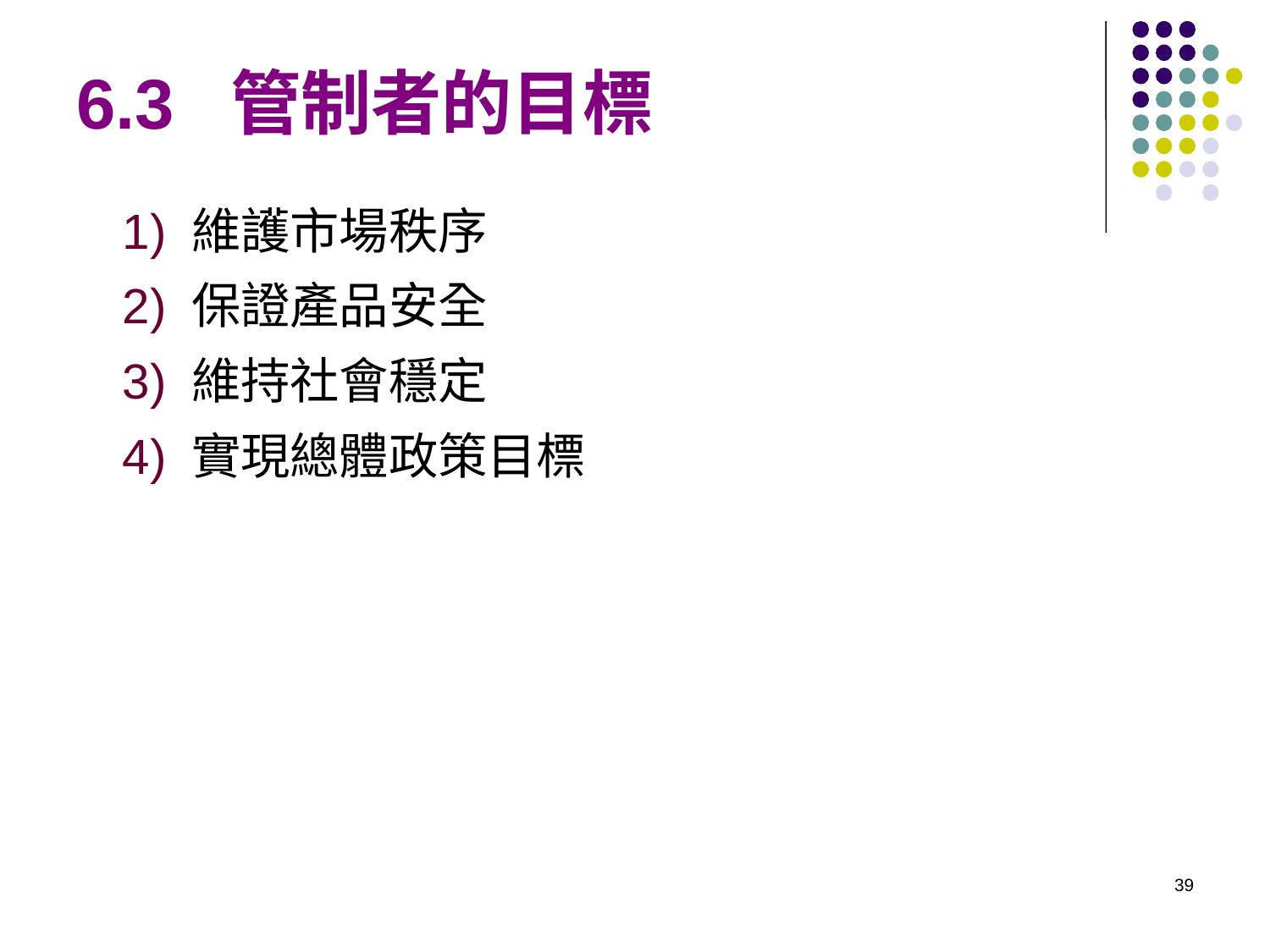

# 6.3  管制者的目標
維護市場秩序
保證產品安全
維持社會穩定
實現總體政策目標
39